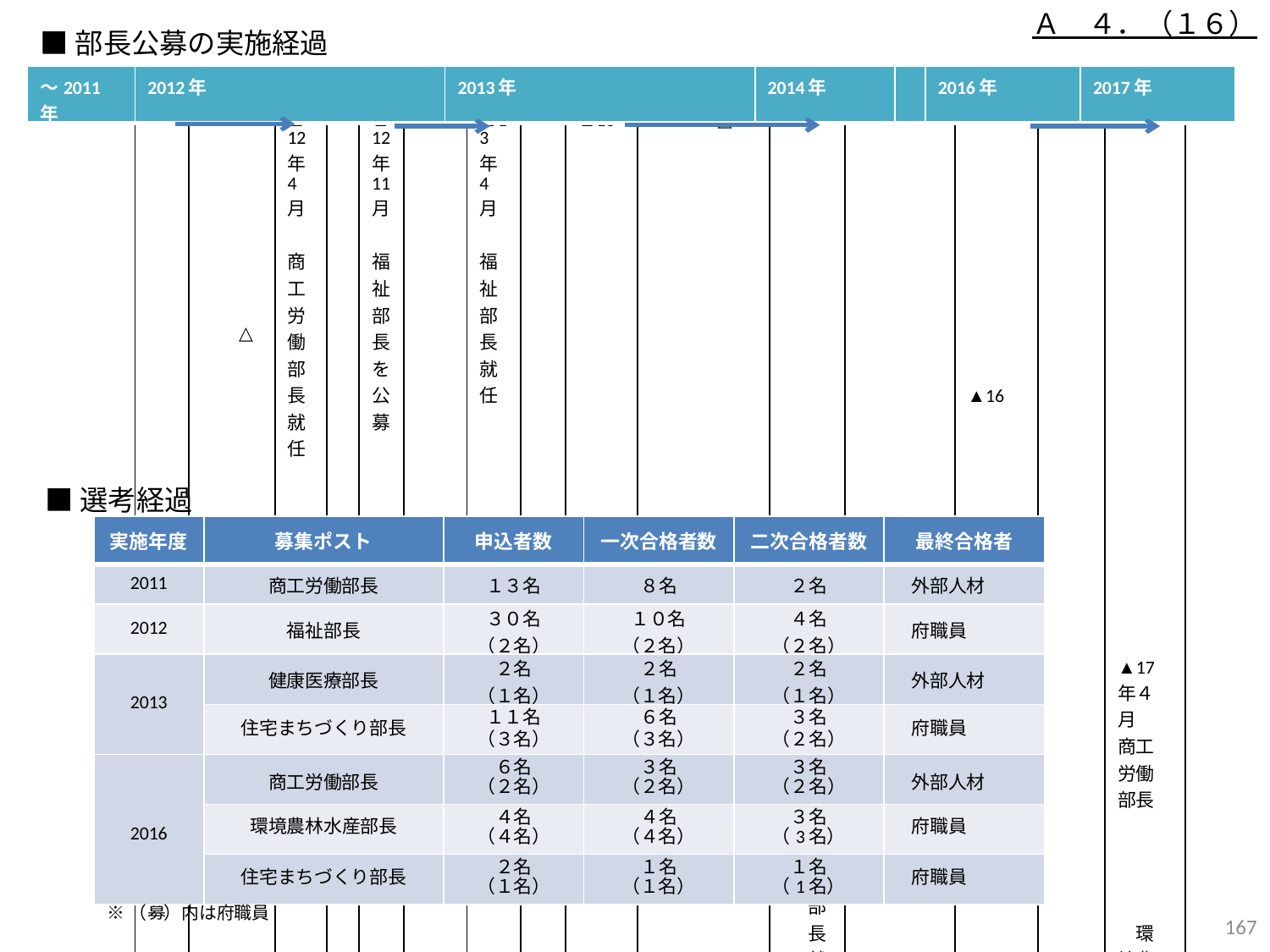

Ａ　４．（１６）
■部長公募の実施経過
| ～2011年 | 2012年 | 2013年 | 2014年 |  | 2016年 | 2017年 |
| --- | --- | --- | --- | --- | --- | --- |
| ▲12年2月　商工労働部長を公募 　　　　　　　　　（　庁外の者のみ対象） | △12年3月　職員基本条例制定 ⇒部長は原則公募に　　　　　　　 　　　　　　　　（　職員からの任用含む） | ▲12年4月　商工労働部長就任 |  | ▲12年11月　福祉部長を公募 |  | ▲13年4月　福祉部長就任 |  | ▲13年11月　健康医療部長、 　　　　　　　　　住宅まちづくり部長を公募 |  | △13年12月　商工労働部長による 　　　　　　　　　不祥事発生 　　　　　　　　　懲戒処分(減給6月) 　　　　　　　　　　　　　　→自主退職 |  | ▲14年4月　 　健康医療部長就任 　住宅まちづくり部長就任 |  | ▲16年11月　商工労働部長、 　　　　　　　　　環境農林水産部長 　　　　　　　　　住宅まちづくり部長を公募 |  | ▲17年４月　商工労働部長 　　　　　　　　　環境農林水産部長 　　　　　　　　　住宅まちづくり部長　就任 |
| --- | --- | --- | --- | --- | --- | --- | --- | --- | --- | --- | --- | --- | --- | --- | --- | --- |
■選考経過
| 実施年度 | 募集ポスト | 申込者数 | 一次合格者数 | 二次合格者数 | 最終合格者 |
| --- | --- | --- | --- | --- | --- |
| 2011 | 商工労働部長 | １３名 | ８名 | ２名 | 外部人材 |
| 2012 | 福祉部長 | ３０名 （２名） | １０名 （２名） | ４名 （２名） | 府職員 |
| 2013 | 健康医療部長 | ２名 （１名） | ２名 （１名） | ２名 （１名） | 外部人材 |
|  | 住宅まちづくり部長 | １１名 （３名） | ６名 （３名） | ３名 （２名） | 府職員 |
| 2016 | 商工労働部長 | ６名 （２名） | ３名 （２名） | ３名 （２名） | 外部人材 |
|  | 環境農林水産部長 | ４名 （４名） | ４名 （４名） | ３名 （3名） | 府職員 |
|  | 住宅まちづくり部長 | ２名 （１名） | １名 （１名） | １名 （1名） | 府職員 |
※（　）内は府職員
167